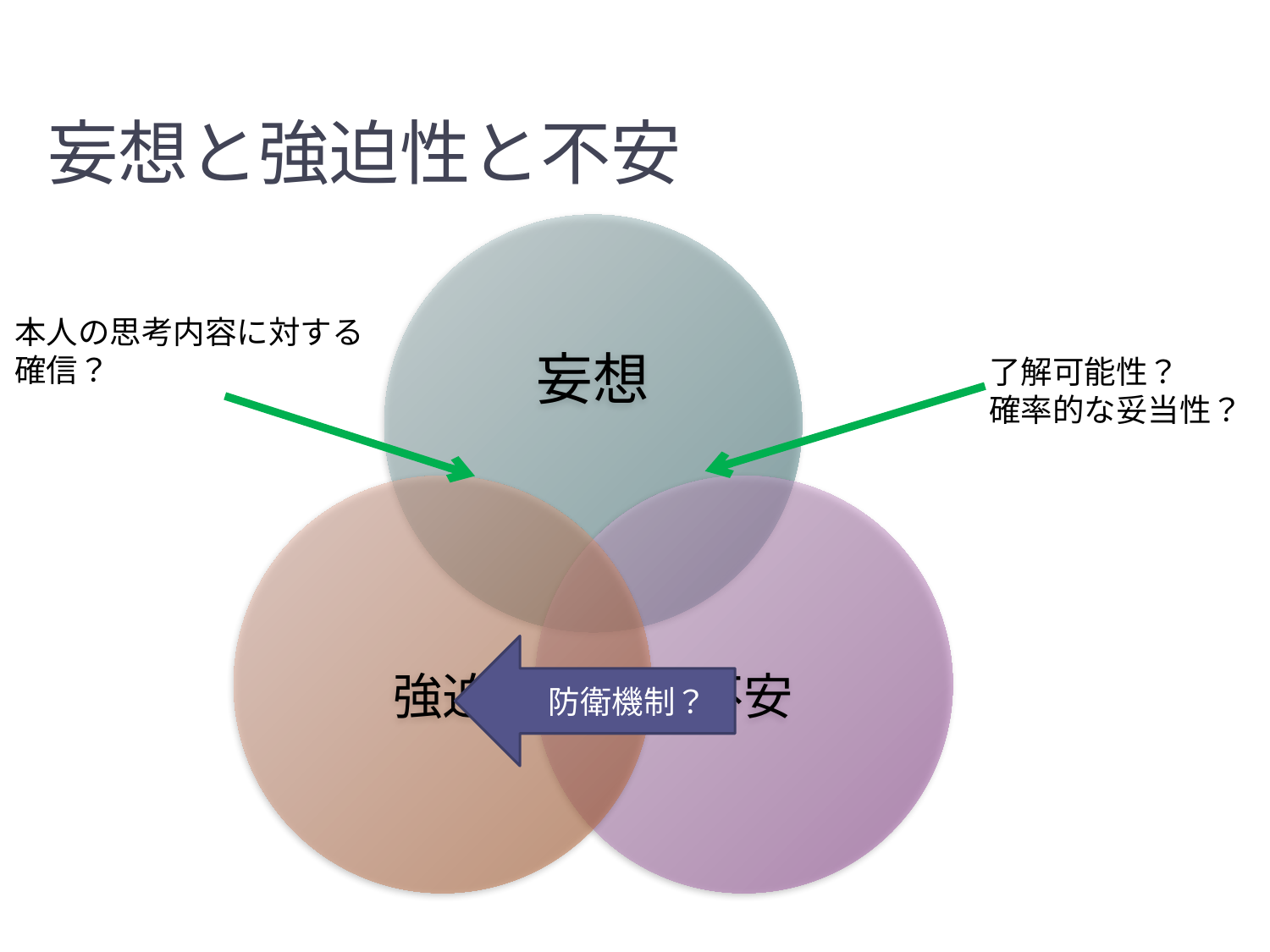

# 妄想と強迫性と不安
妄想
不安
強迫
本人の思考内容に対する
確信？
了解可能性？
確率的な妥当性？

防衛機制？